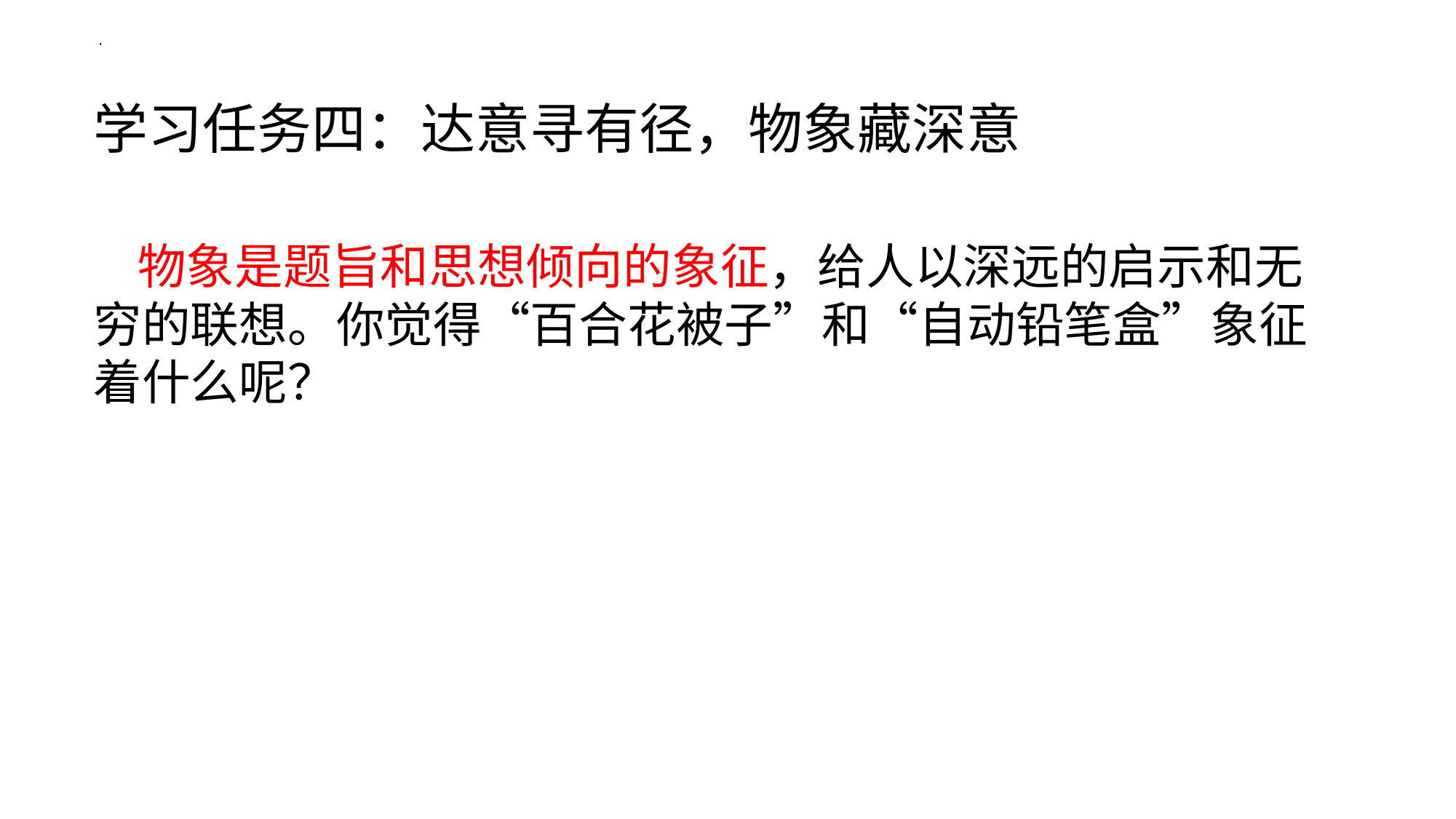

学习任务四：达意寻有径，物象藏深意
   物象是题旨和思想倾向的象征，给人以深远的启示和无穷的联想。你觉得“百合花被子”和“自动铅笔盒”象征着什么呢？